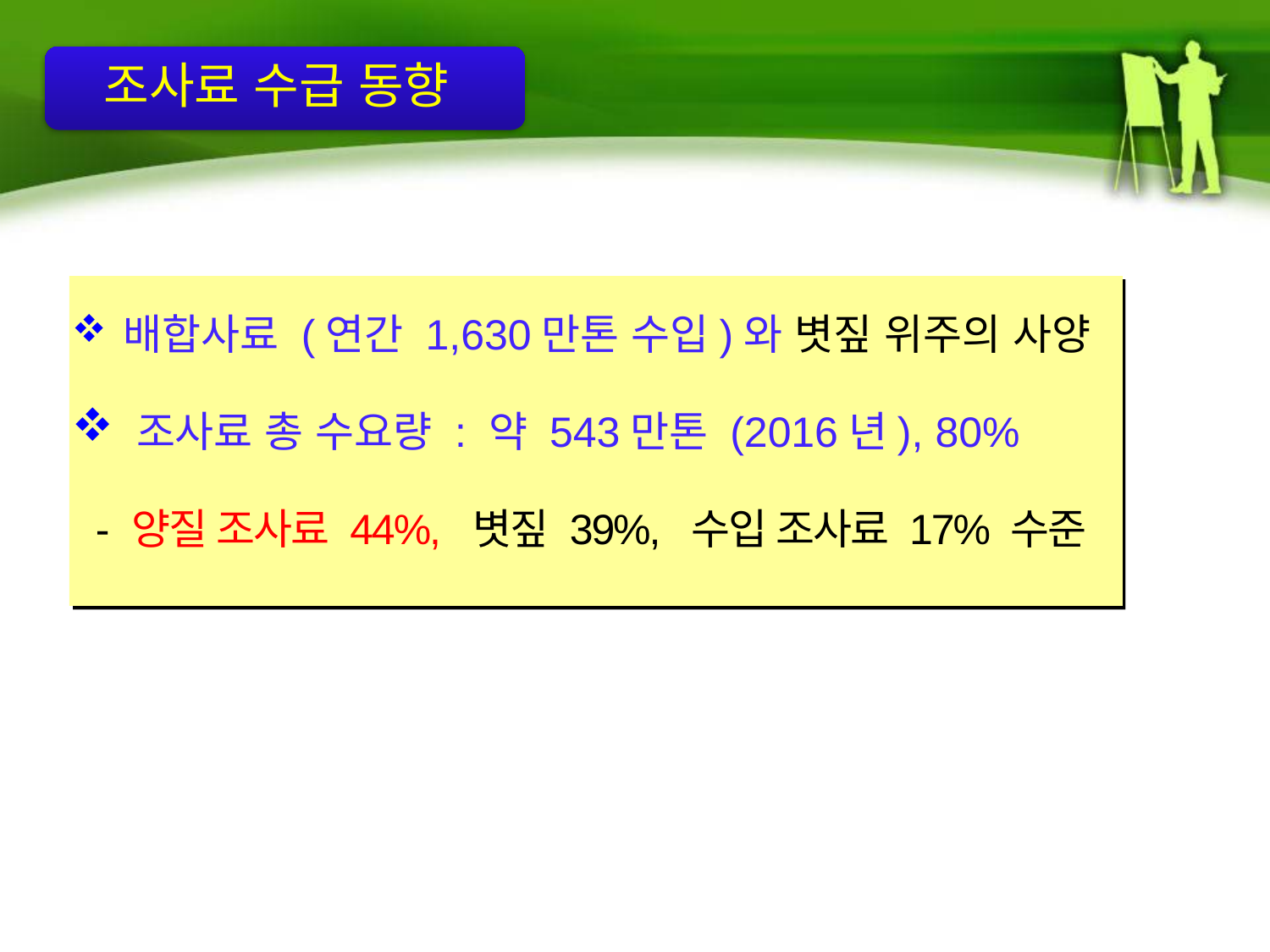

조사료 수급 동향
 배합사료 (연간 1,630만톤 수입)와 볏짚 위주의 사양
 조사료 총 수요량 : 약 543만톤 (2016년), 80%
  - 양질 조사료 44%,  볏짚 39%,  수입 조사료 17% 수준